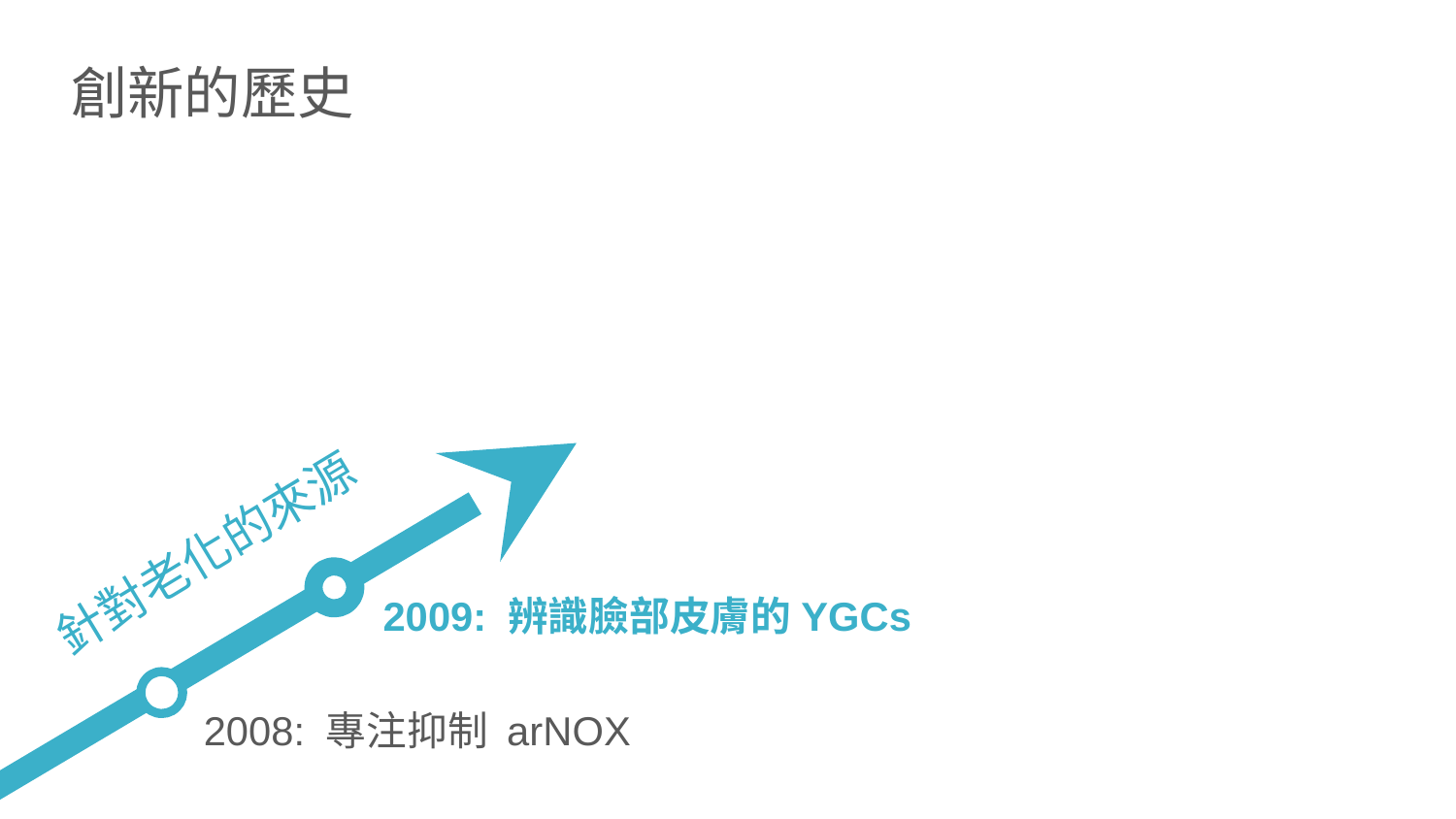

創新的歷史
針對老化的來源

2009: 辨識臉部皮膚的YGCs

2008: 專注抑制 arNOX